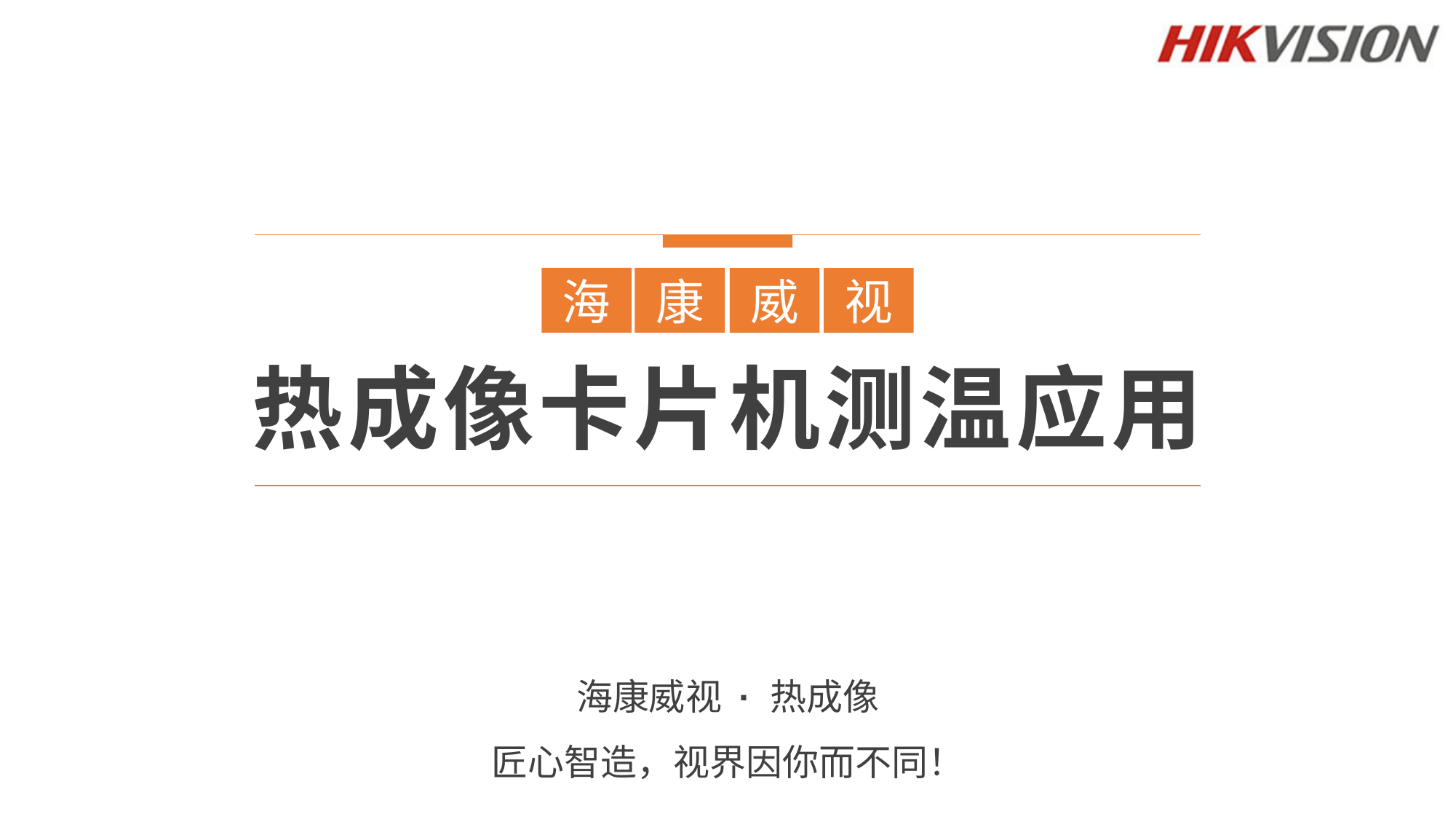

海
康
威
视
热成像卡片机测温应用
海康威视 · 热成像
匠心智造，视界因你而不同！